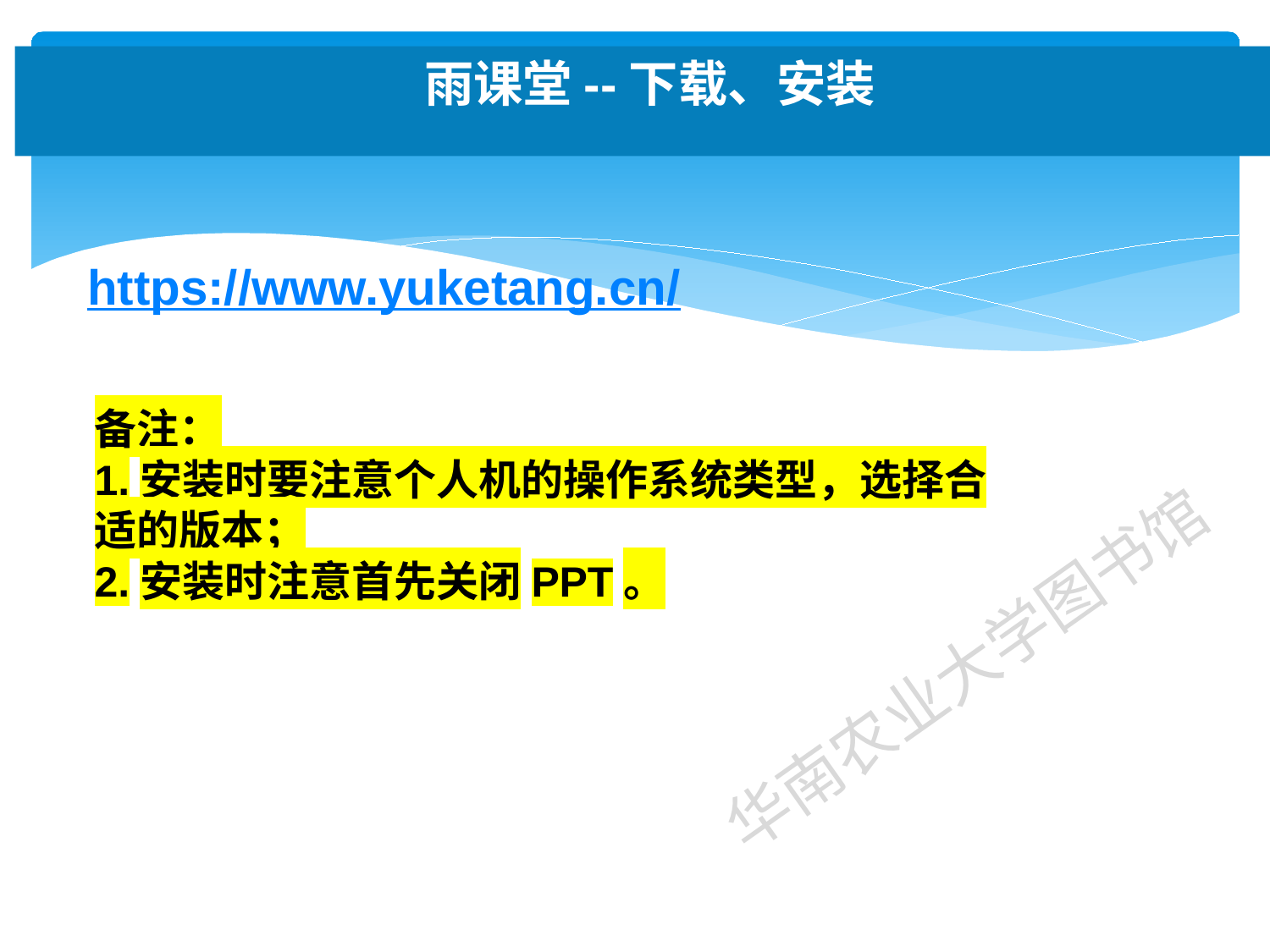

雨课堂--下载、安装
https://www.yuketang.cn/

备注：
1.安装时要注意个人机的操作系统类型，选择合适的版本；
2.安装时注意首先关闭PPT。
华南农业大学图书馆